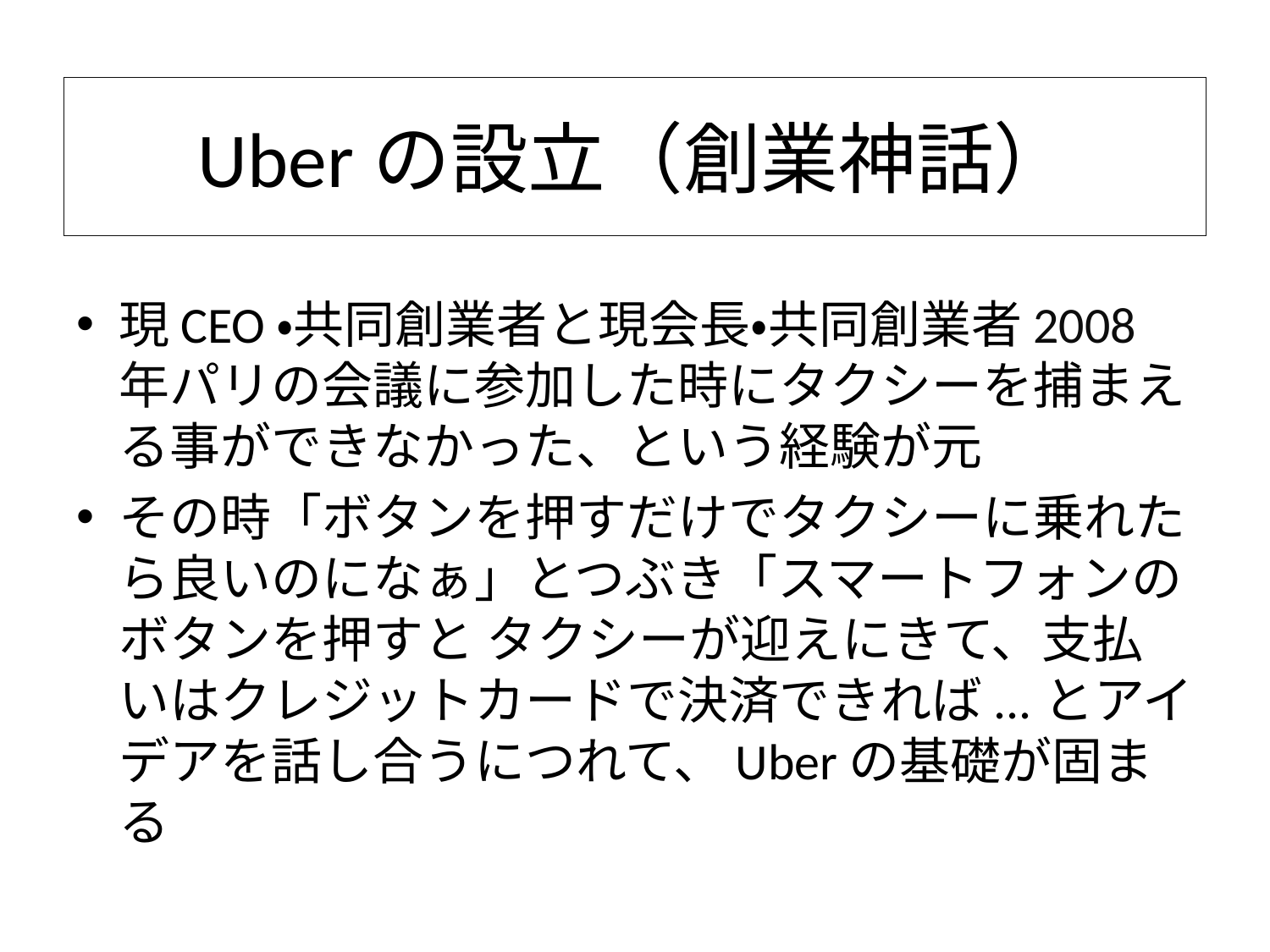

# Uberの設立（創業神話）
現CEO・共同創業者と現会長・共同創業者2008年パリの会議に参加した時にタクシーを捕まえる事ができなかった、という経験が元
その時「ボタンを押すだけでタクシーに乗れたら良いのになぁ」とつぶき「スマートフォンのボタンを押すと タクシーが迎えにきて、支払いはクレジットカードで決済できれば...とアイデアを話し合うにつれて、Uberの基礎が固まる